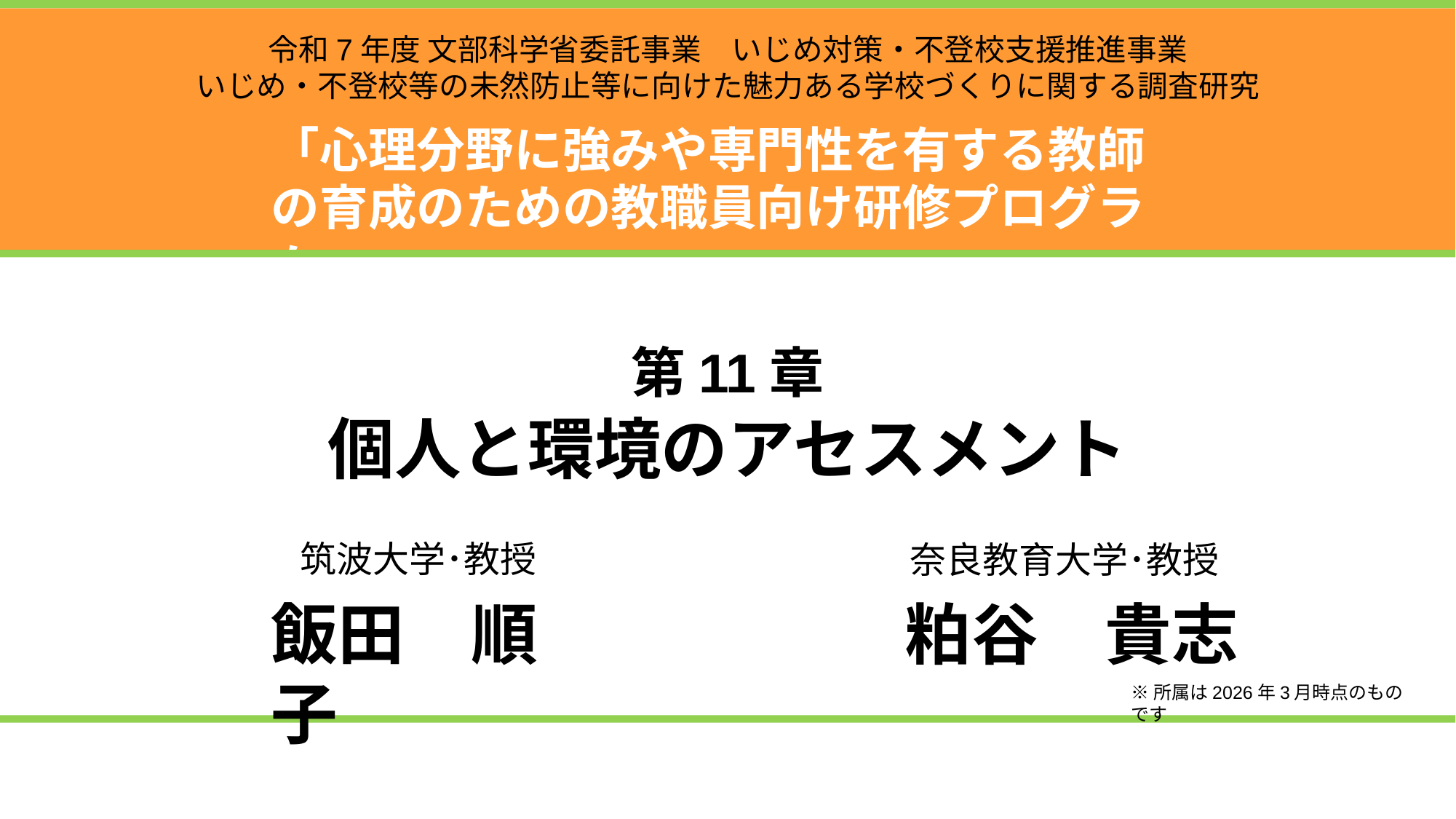

令和7年度 文部科学省委託事業　いじめ対策・不登校支援推進事業
いじめ・不登校等の未然防止等に向けた魅力ある学校づくりに関する調査研究
「心理分野に強みや専門性を有する教師の育成のための教職員向け研修プログラム」

第11章
個人と環境のアセスメント
筑波大学･教授
奈良教育大学･教授
飯田　順子
粕谷　貴志
※所属は2026年3月時点のものです